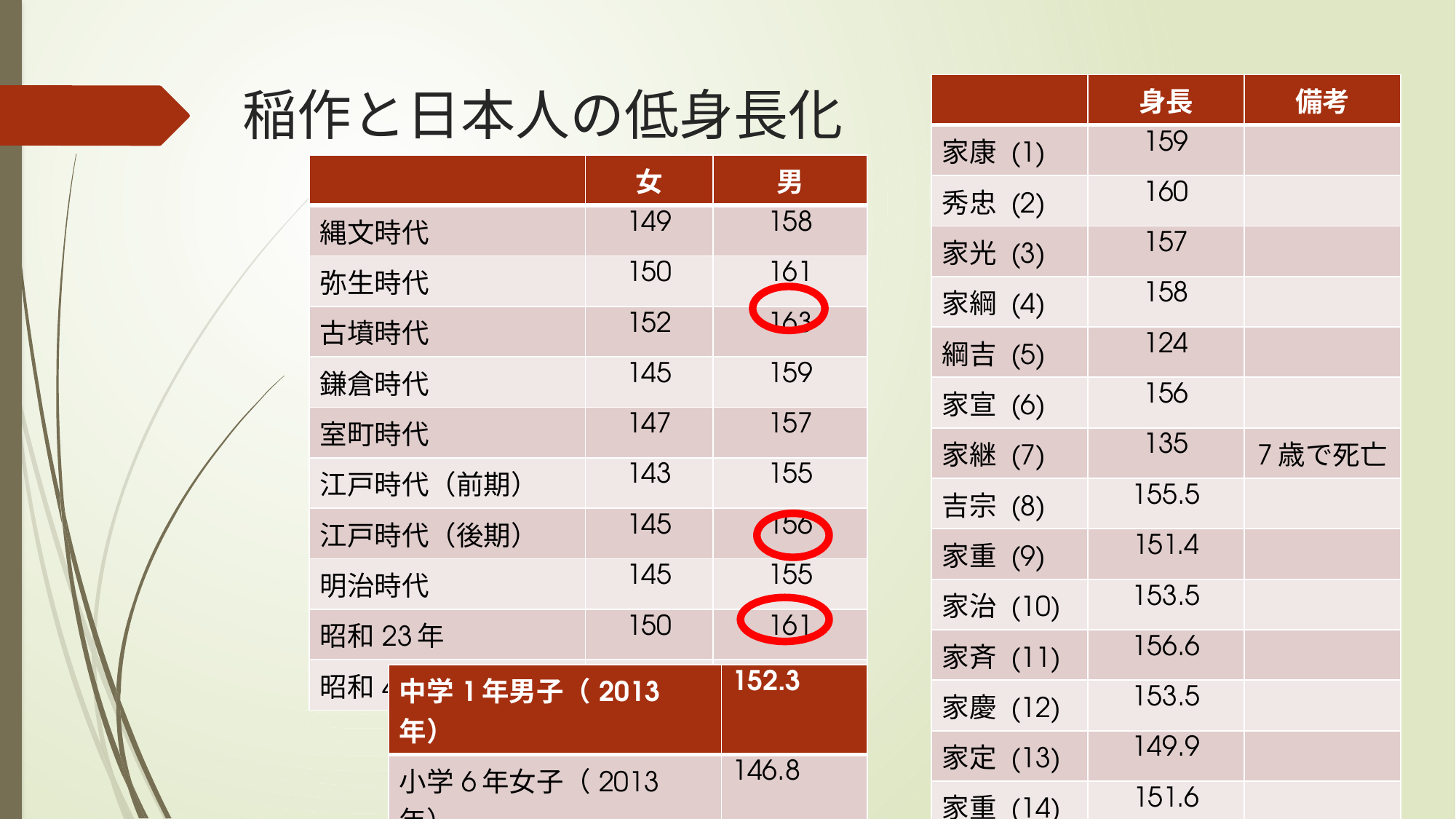

# 稲作と日本人の低身長化
|  | 身長 | 備考 |
| --- | --- | --- |
| 家康 (1) | 159 |  |
| 秀忠 (2) | 160 |  |
| 家光 (3) | 157 |  |
| 家綱 (4) | 158 |  |
| 綱吉 (5) | 124 |  |
| 家宣 (6) | 156 |  |
| 家継 (7) | 135 | 7歳で死亡 |
| 吉宗 (8) | 155.5 |  |
| 家重 (9) | 151.4 |  |
| 家治 (10) | 153.5 |  |
| 家斉 (11) | 156.6 |  |
| 家慶 (12) | 153.5 |  |
| 家定 (13) | 149.9 |  |
| 家重 (14) | 151.6 |  |
| 慶喜 (15) | 不明 |  |
| 中学1年男子（2013年） | 152.3 |
| --- | --- |
| 小学6年女子（2013年） | 146.8 |
|  | 女 | 男 |
| --- | --- | --- |
| 縄文時代 | 149 | 158 |
| 弥生時代 | 150 | 161 |
| 古墳時代 | 152 | 163 |
| 鎌倉時代 | 145 | 159 |
| 室町時代 | 147 | 157 |
| 江戸時代（前期） | 143 | 155 |
| 江戸時代（後期） | 145 | 156 |
| 明治時代 | 145 | 155 |
| 昭和23年 | 150 | 161 |
| 昭和40年 | 153.4 | 164.9 |